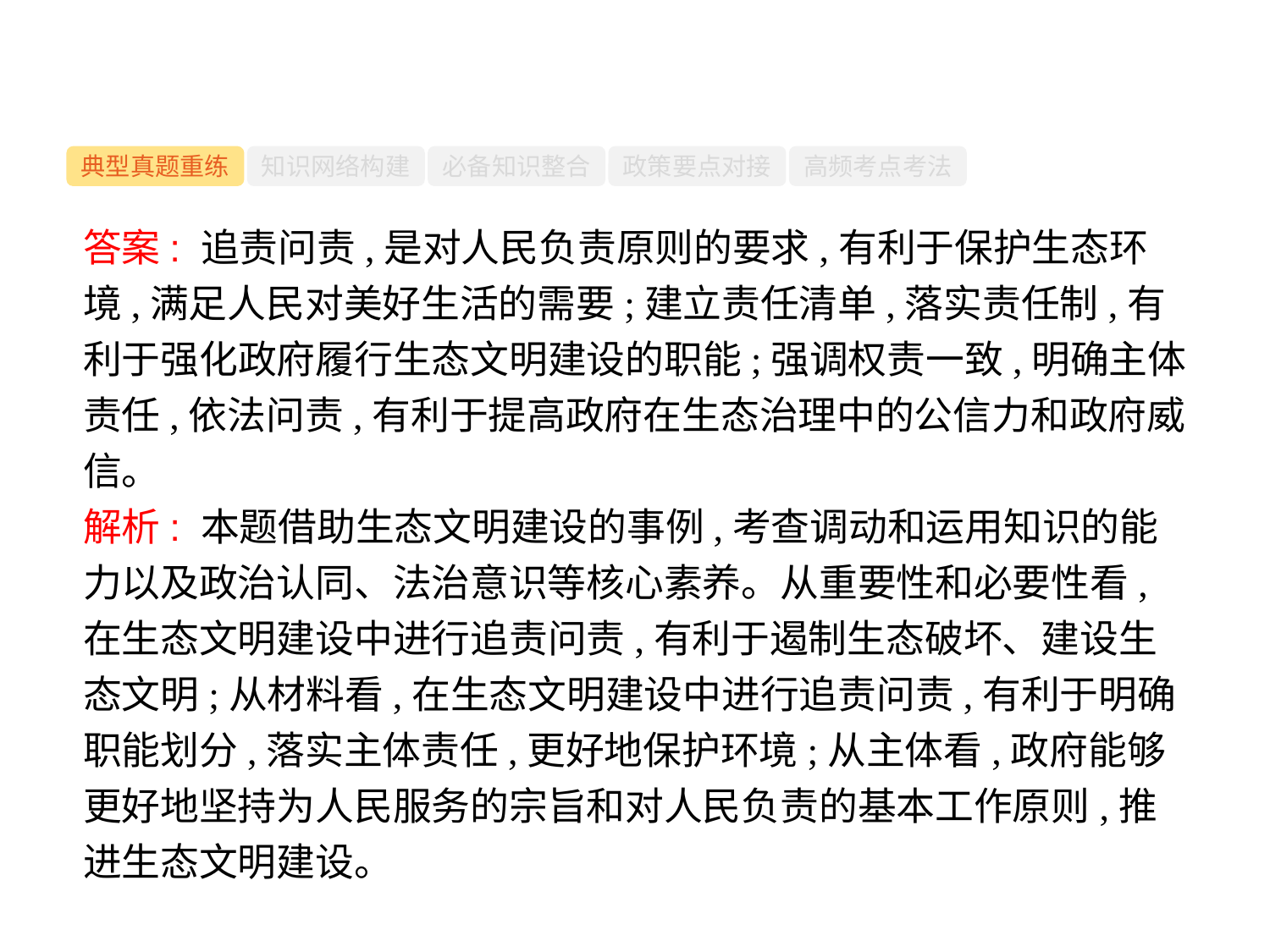

-45-
典型真题重练
知识网络构建
必备知识整合
政策要点对接
高频考点考法
答案: 追责问责,是对人民负责原则的要求,有利于保护生态环境,满足人民对美好生活的需要;建立责任清单,落实责任制,有利于强化政府履行生态文明建设的职能;强调权责一致,明确主体责任,依法问责,有利于提高政府在生态治理中的公信力和政府威信。
解析: 本题借助生态文明建设的事例,考查调动和运用知识的能力以及政治认同、法治意识等核心素养。从重要性和必要性看,在生态文明建设中进行追责问责,有利于遏制生态破坏、建设生态文明;从材料看,在生态文明建设中进行追责问责,有利于明确职能划分,落实主体责任,更好地保护环境;从主体看,政府能够更好地坚持为人民服务的宗旨和对人民负责的基本工作原则,推进生态文明建设。